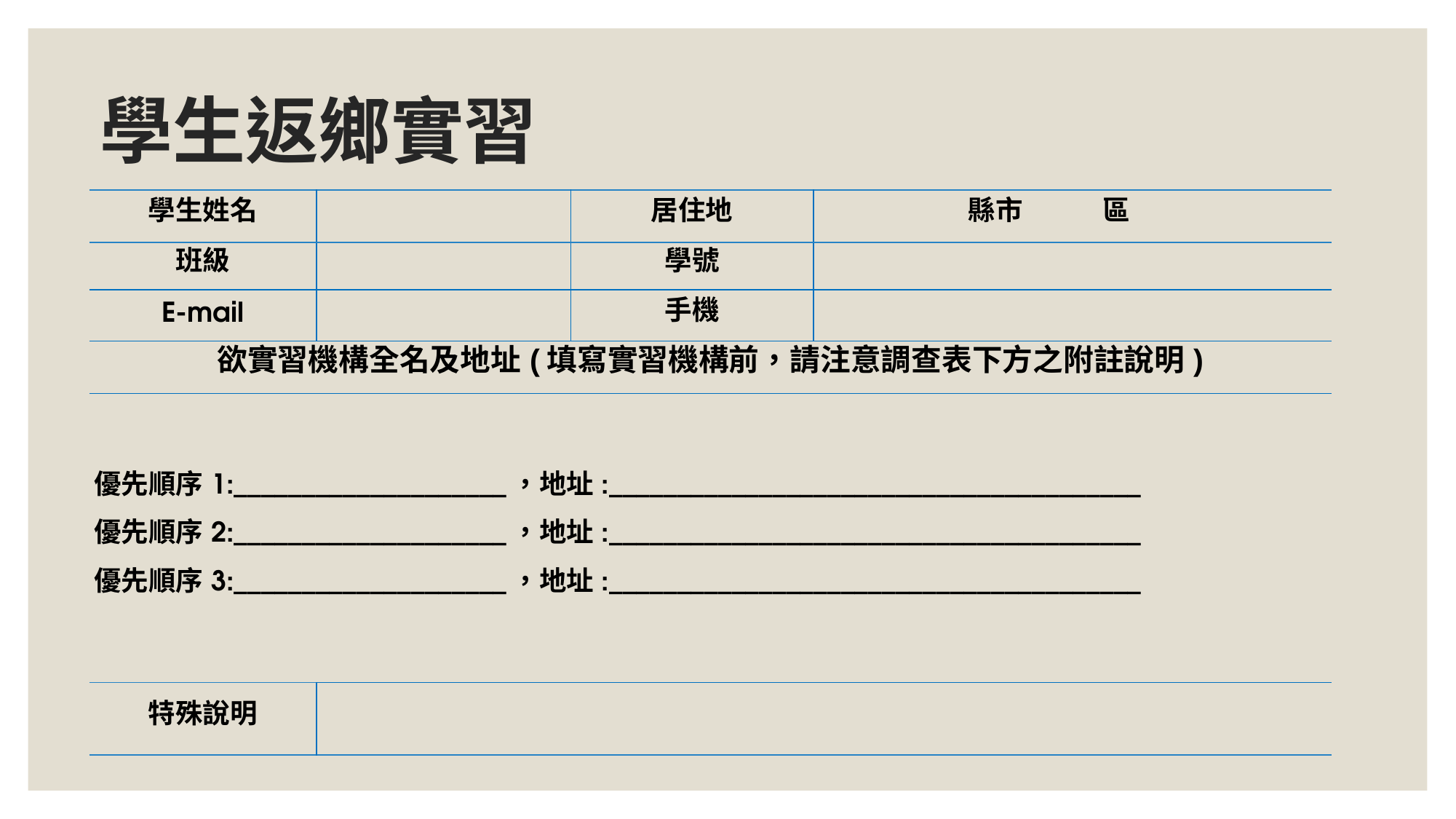

# 學生返鄉實習
| 學生姓名 |  | 居住地 | 縣市 區 |
| --- | --- | --- | --- |
| 班級 |  | 學號 |  |
| E-mail |  | 手機 |  |
| 欲實習機構全名及地址(填寫實習機構前，請注意調查表下方之附註說明) |  |  |  |
| 優先順序1:\_\_\_\_\_\_\_\_\_\_\_\_\_\_\_\_\_\_\_\_，地址:\_\_\_\_\_\_\_\_\_\_\_\_\_\_\_\_\_\_\_\_\_\_\_\_\_\_\_\_\_\_\_\_\_\_\_\_\_\_\_   優先順序2:\_\_\_\_\_\_\_\_\_\_\_\_\_\_\_\_\_\_\_\_，地址:\_\_\_\_\_\_\_\_\_\_\_\_\_\_\_\_\_\_\_\_\_\_\_\_\_\_\_\_\_\_\_\_\_\_\_\_\_\_\_   優先順序3:\_\_\_\_\_\_\_\_\_\_\_\_\_\_\_\_\_\_\_\_，地址:\_\_\_\_\_\_\_\_\_\_\_\_\_\_\_\_\_\_\_\_\_\_\_\_\_\_\_\_\_\_\_\_\_\_\_\_\_\_\_ |  |  |  |
| 特殊說明 |  |  |  |